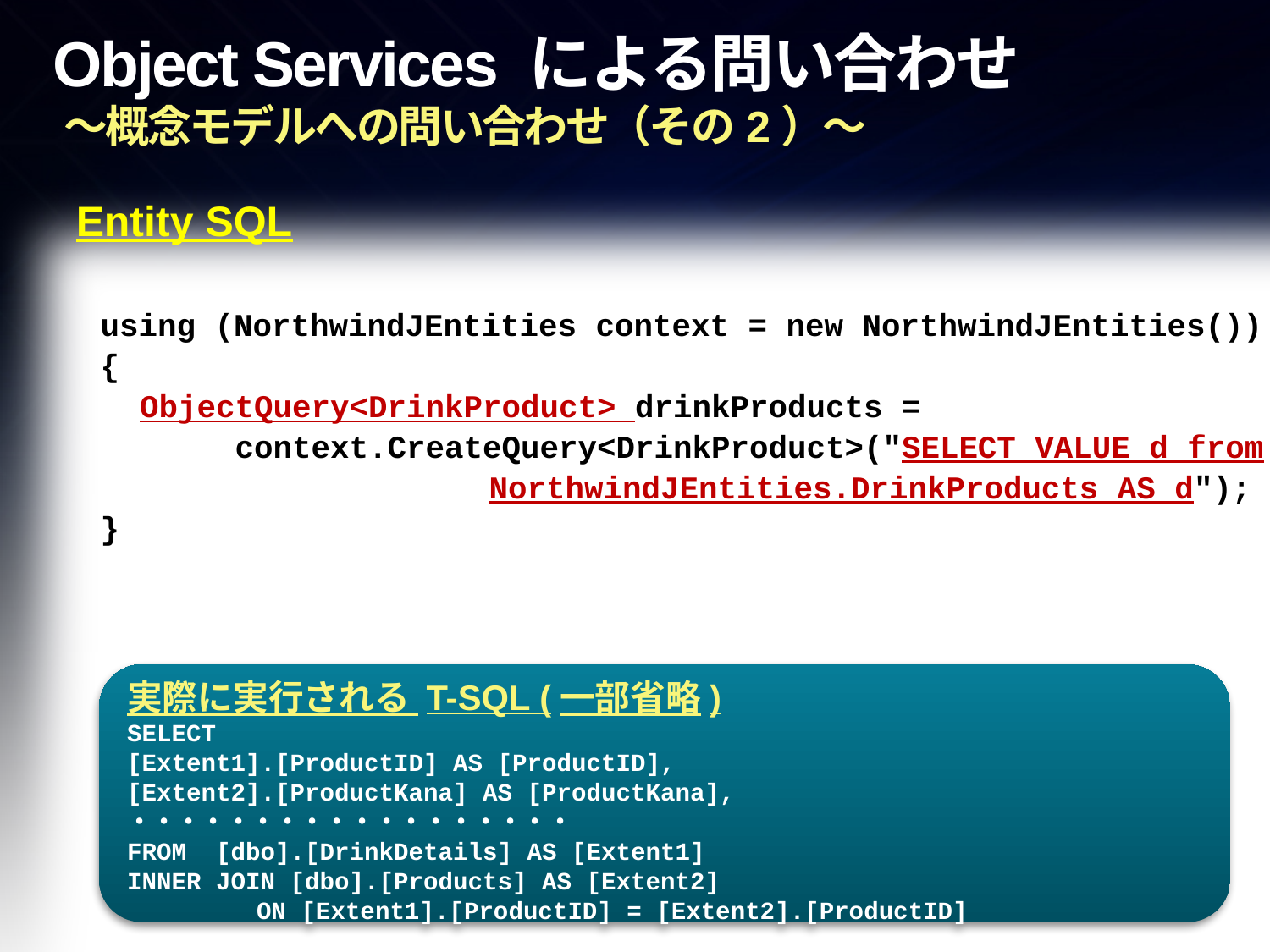

# Object Services による問い合わせ ～概念モデルへの問い合わせ（その2）～
Entity SQL

using (NorthwindJEntities context = new NorthwindJEntities())
{
　ObjectQuery<DrinkProduct> drinkProducts =
　　　　context.CreateQuery<DrinkProduct>("SELECT VALUE d from
　　　　　　　　　　　　NorthwindJEntities.DrinkProducts AS d");
}

実際に実行される T-SQL (一部省略)
SELECT
[Extent1].[ProductID] AS [ProductID],
[Extent2].[ProductKana] AS [ProductKana],
・・・・・・・・・・・・・・・・・・
FROM  [dbo].[DrinkDetails] AS [Extent1]
INNER JOIN [dbo].[Products] AS [Extent2]
　　　　　ON [Extent1].[ProductID] = [Extent2].[ProductID]